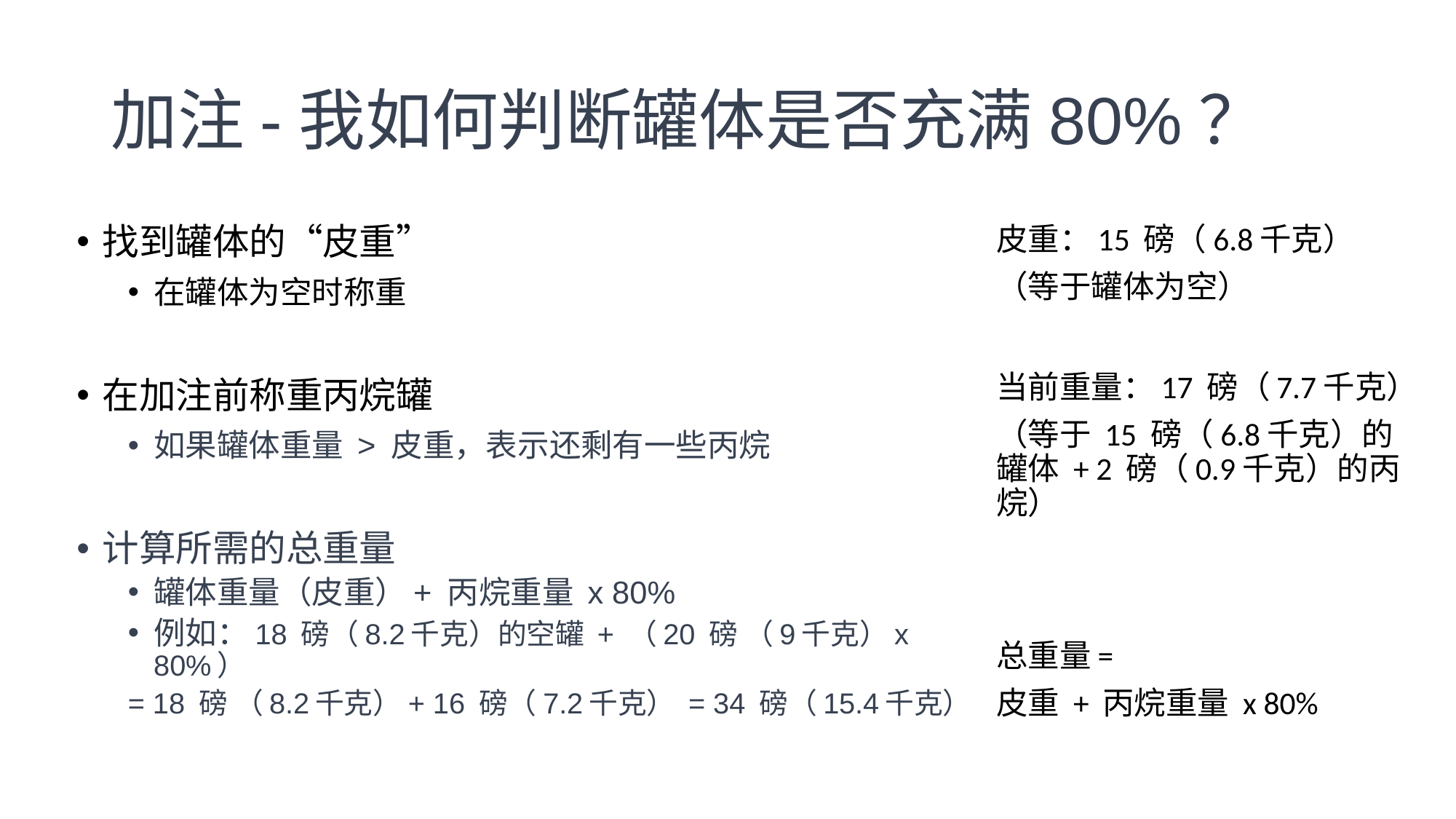

# 加注-我如何判断罐体是否充满80%？
找到罐体的“皮重”
在罐体为空时称重

在加注前称重丙烷罐
如果罐体重量 > 皮重，表示还剩有一些丙烷

计算所需的总重量
罐体重量（皮重）+ 丙烷重量 x 80%
例如：18 磅（8.2千克）的空罐 + （20 磅 （9千克）x 80%）
= 18 磅 （8.2千克）+ 16 磅（7.2千克） = 34 磅（15.4千克）
皮重：15 磅（6.8千克）
（等于罐体为空）

当前重量：17 磅（7.7千克）
（等于 15 磅（6.8千克）的罐体 + 2 磅（0.9千克）的丙烷）

总重量=
皮重 + 丙烷重量 x 80%